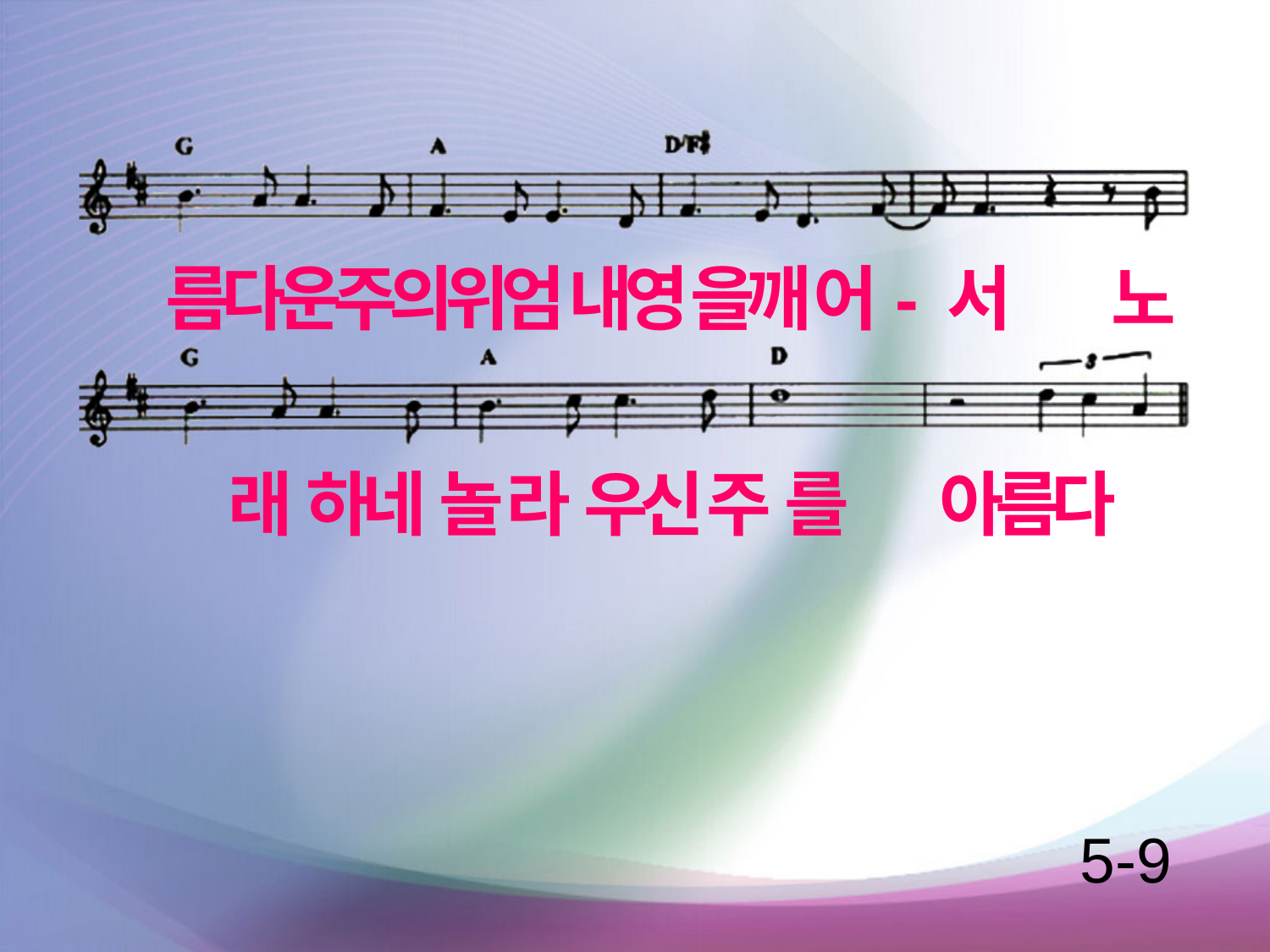

름다운주의위엄 내영 을깨 어- 서          노
래  하네  놀 라  우신 주  를 	       아름다
5-9